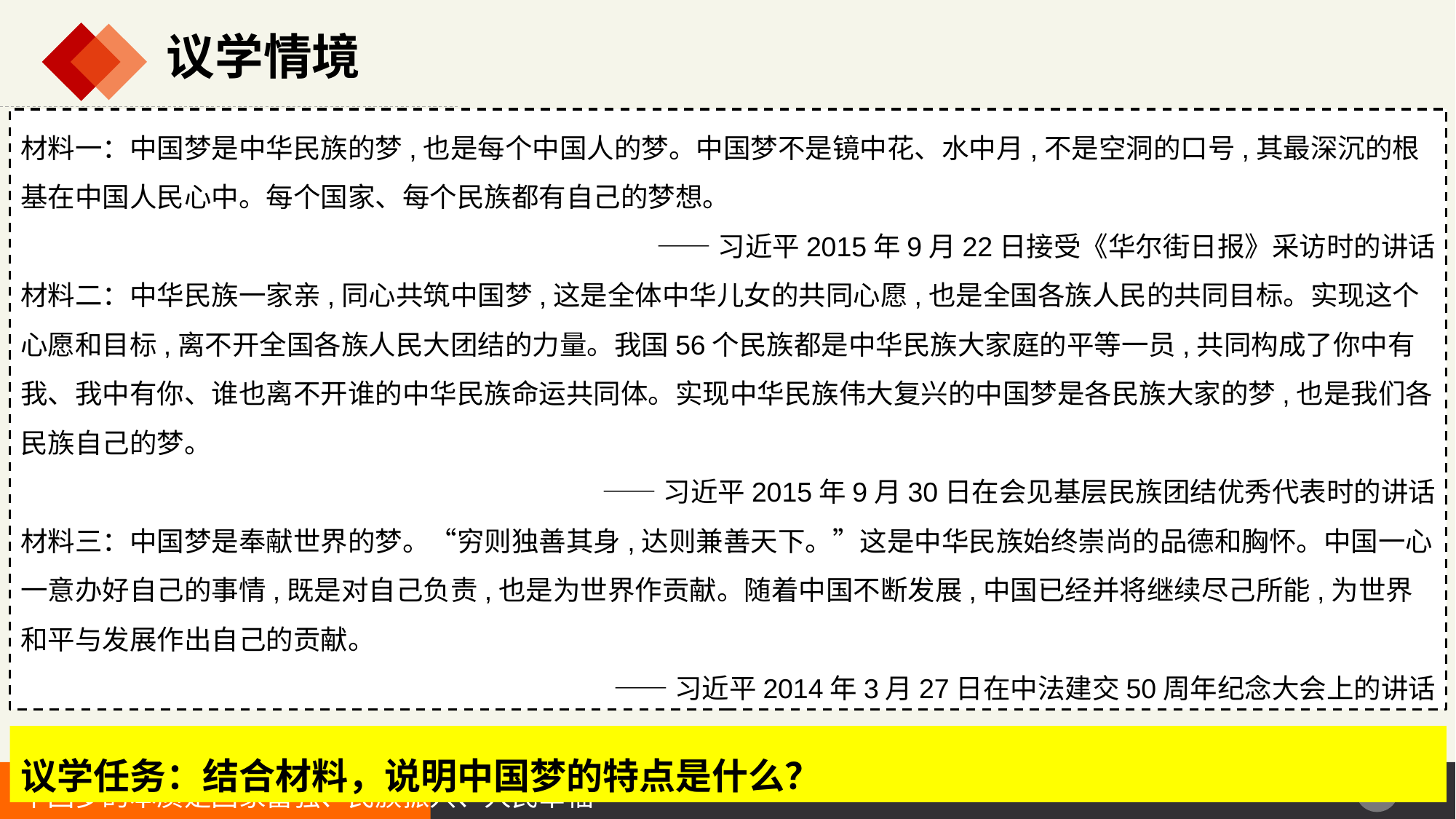

议学情境

材料一：中国梦是中华民族的梦,也是每个中国人的梦。中国梦不是镜中花、水中月,不是空洞的口号,其最深沉的根基在中国人民心中。每个国家、每个民族都有自己的梦想。
——习近平2015年9月22日接受《华尔街日报》采访时的讲话
材料二：中华民族一家亲,同心共筑中国梦,这是全体中华儿女的共同心愿,也是全国各族人民的共同目标。实现这个心愿和目标,离不开全国各族人民大团结的力量。我国56个民族都是中华民族大家庭的平等一员,共同构成了你中有我、我中有你、谁也离不开谁的中华民族命运共同体。实现中华民族伟大复兴的中国梦是各民族大家的梦,也是我们各民族自己的梦。
——习近平2015年9月30日在会见基层民族团结优秀代表时的讲话
材料三：中国梦是奉献世界的梦。“穷则独善其身,达则兼善天下。”这是中华民族始终崇尚的品德和胸怀。中国一心一意办好自己的事情,既是对自己负责,也是为世界作贡献。随着中国不断发展,中国已经并将继续尽己所能,为世界和平与发展作出自己的贡献。
——习近平2014年3月27日在中法建交50周年纪念大会上的讲话
议学任务：结合材料，说明中国梦的特点是什么？
中国梦的本质是国家富强、民族振兴、人民幸福